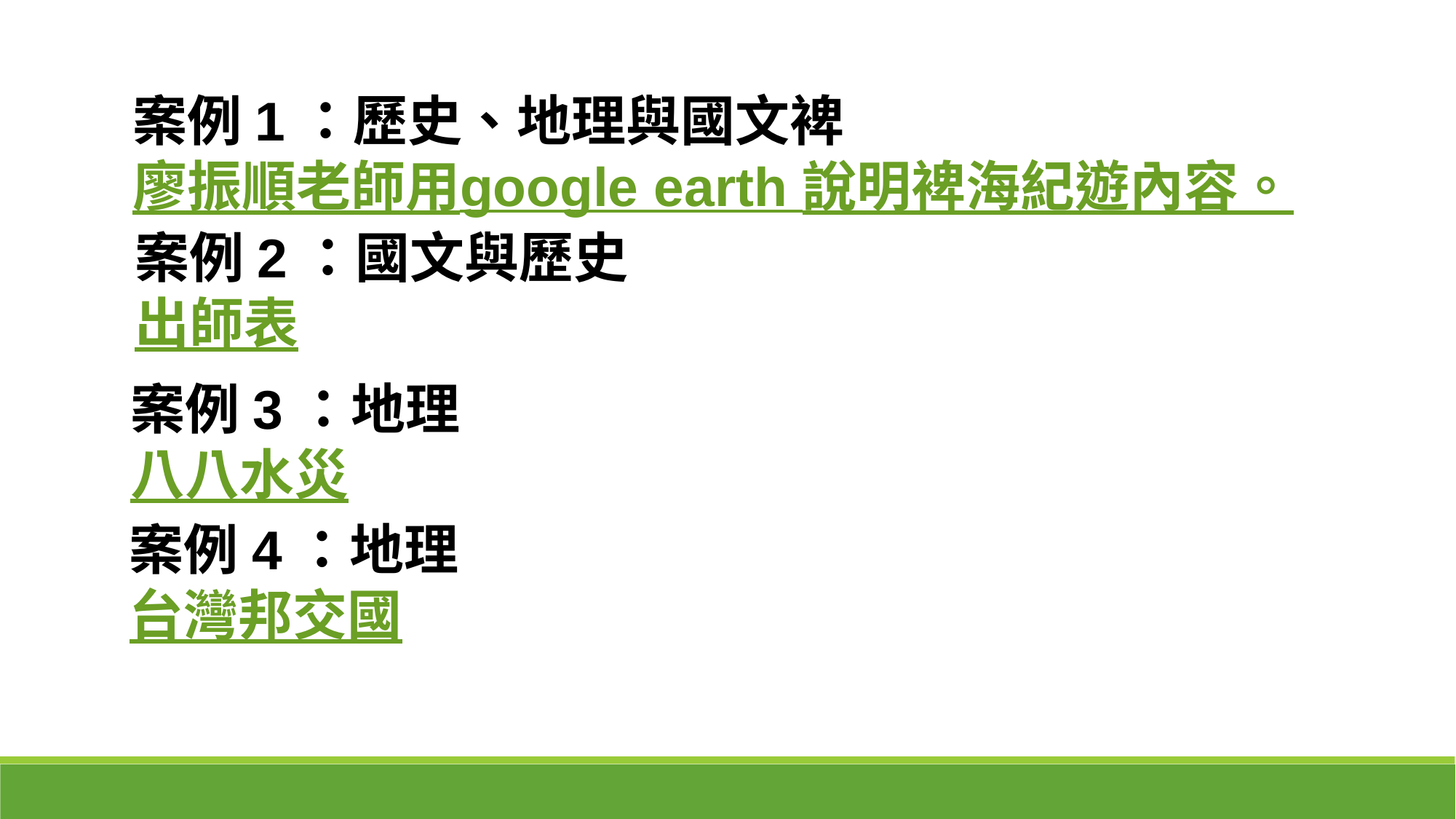

案例1：歷史、地理與國文裨
廖振順老師用google earth 說明裨海紀遊內容。
案例2：國文與歷史
出師表
案例3：地理
八八水災
案例4：地理
台灣邦交國